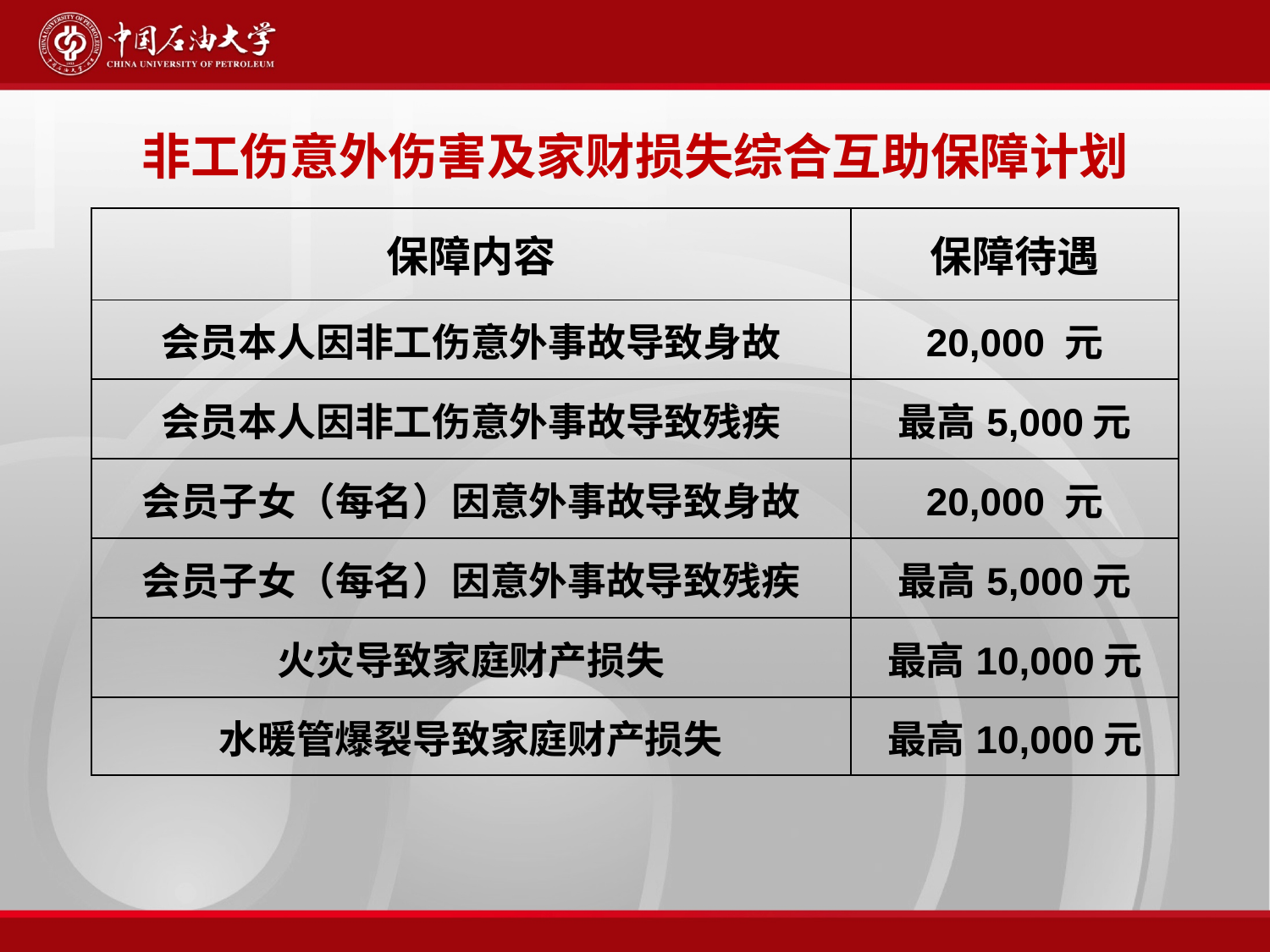

# 非工伤意外伤害及家财损失综合互助保障计划
| 保障内容 | 保障待遇 |
| --- | --- |
| 会员本人因非工伤意外事故导致身故 | 20,000 元 |
| 会员本人因非工伤意外事故导致残疾 | 最高5,000元 |
| 会员子女（每名）因意外事故导致身故 | 20,000 元 |
| 会员子女（每名）因意外事故导致残疾 | 最高5,000元 |
| 火灾导致家庭财产损失 | 最高10,000元 |
| 水暖管爆裂导致家庭财产损失 | 最高10,000元 |